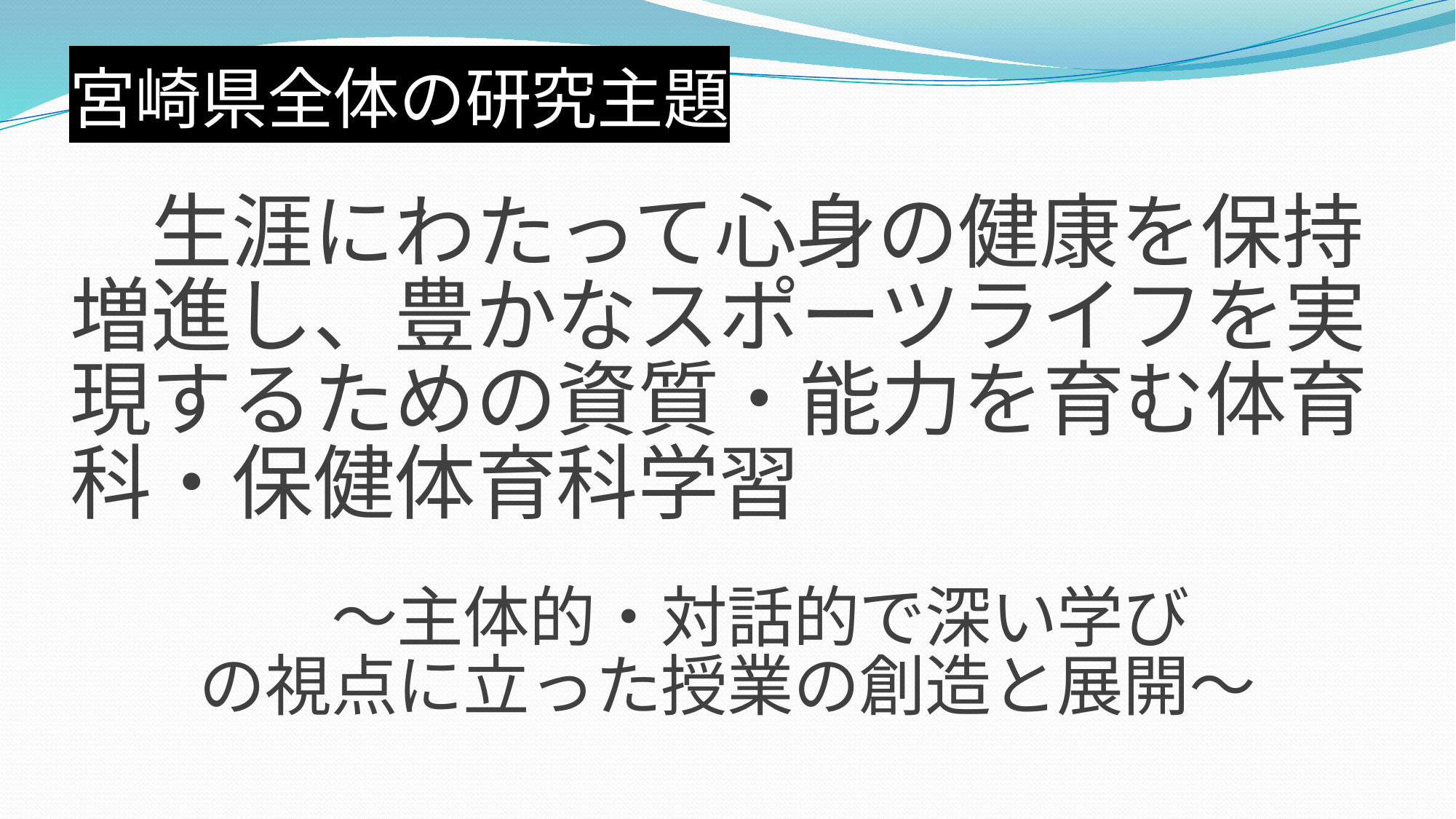

宮崎県全体の研究主題
　生涯にわたって心身の健康を保持増進し、豊かなスポーツライフを実現するための資質・能力を育む体育科・保健体育科学習
　～主体的・対話的で深い学び
の視点に立った授業の創造と展開～